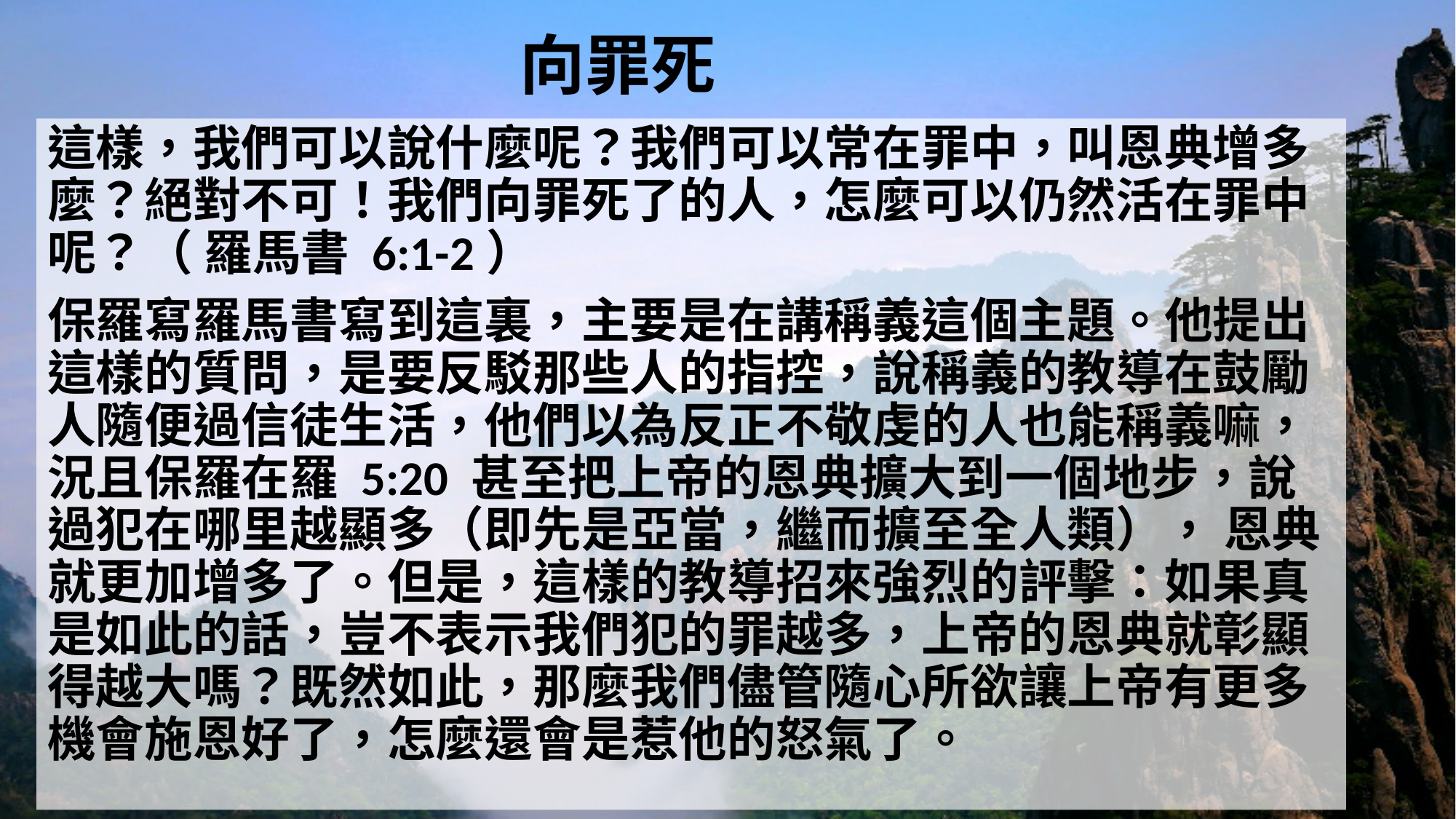

# 向罪死
這樣，我們可以說什麼呢？我們可以常在罪中，叫恩典增多麼？絕對不可！我們向罪死了的人，怎麼可以仍然活在罪中呢？（ 羅馬書 6:1-2）
保羅寫羅馬書寫到這裏，主要是在講稱義這個主題。他提出這樣的質問，是要反駁那些人的指控，說稱義的教導在鼓勵人隨便過信徒生活，他們以為反正不敬虔的人也能稱義嘛，況且保羅在羅 5:20 甚至把上帝的恩典擴大到一個地步，說過犯在哪里越顯多（即先是亞當，繼而擴至全人類）， 恩典就更加增多了。但是，這樣的教導招來強烈的評擊：如果真是如此的話，豈不表示我們犯的罪越多，上帝的恩典就彰顯得越大嗎？既然如此，那麼我們儘管隨心所欲讓上帝有更多機會施恩好了，怎麼還會是惹他的怒氣了。